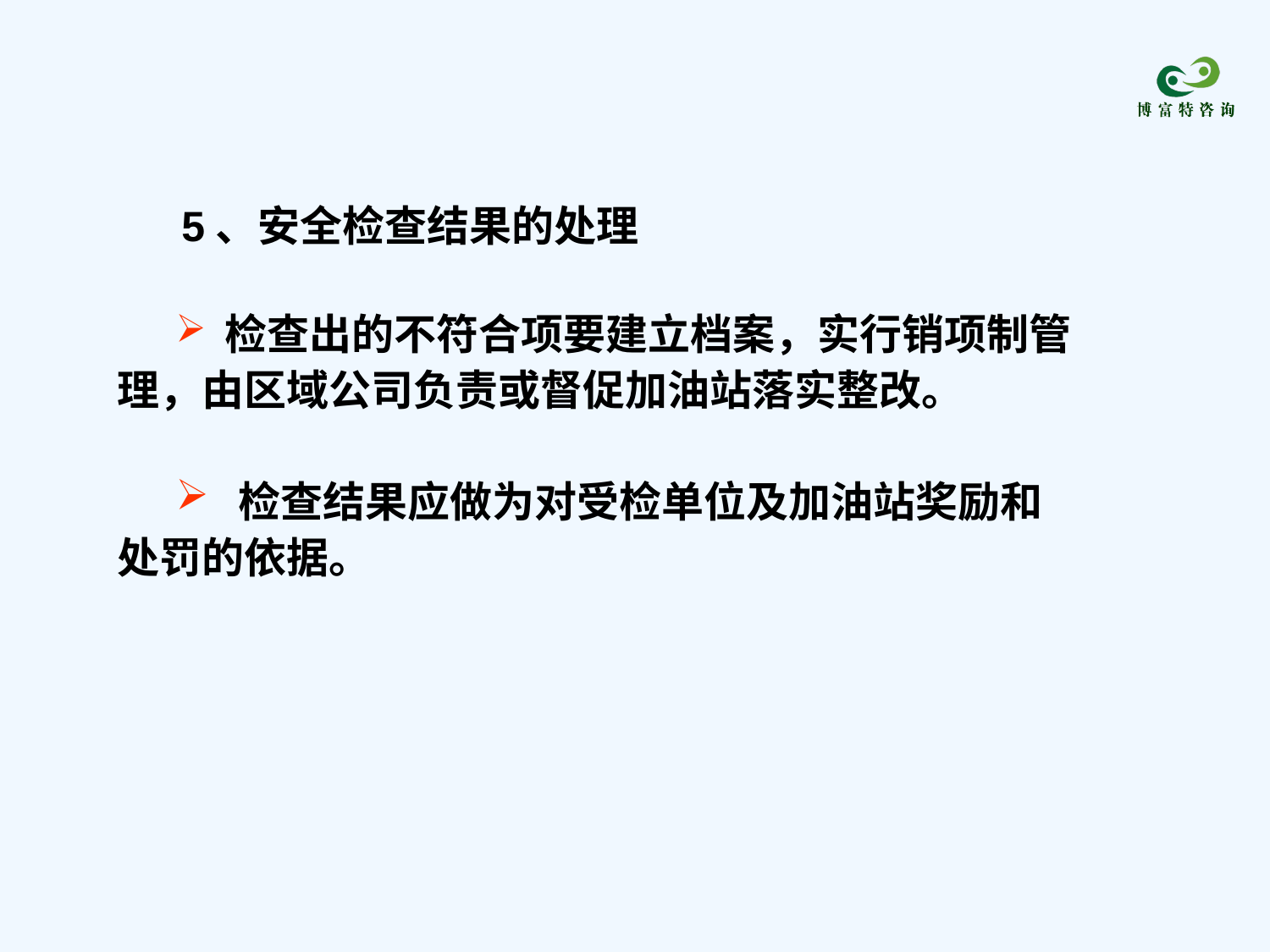

5、安全检查结果的处理
 检查出的不符合项要建立档案，实行销项制管理，由区域公司负责或督促加油站落实整改。

  检查结果应做为对受检单位及加油站奖励和处罚的依据。

57